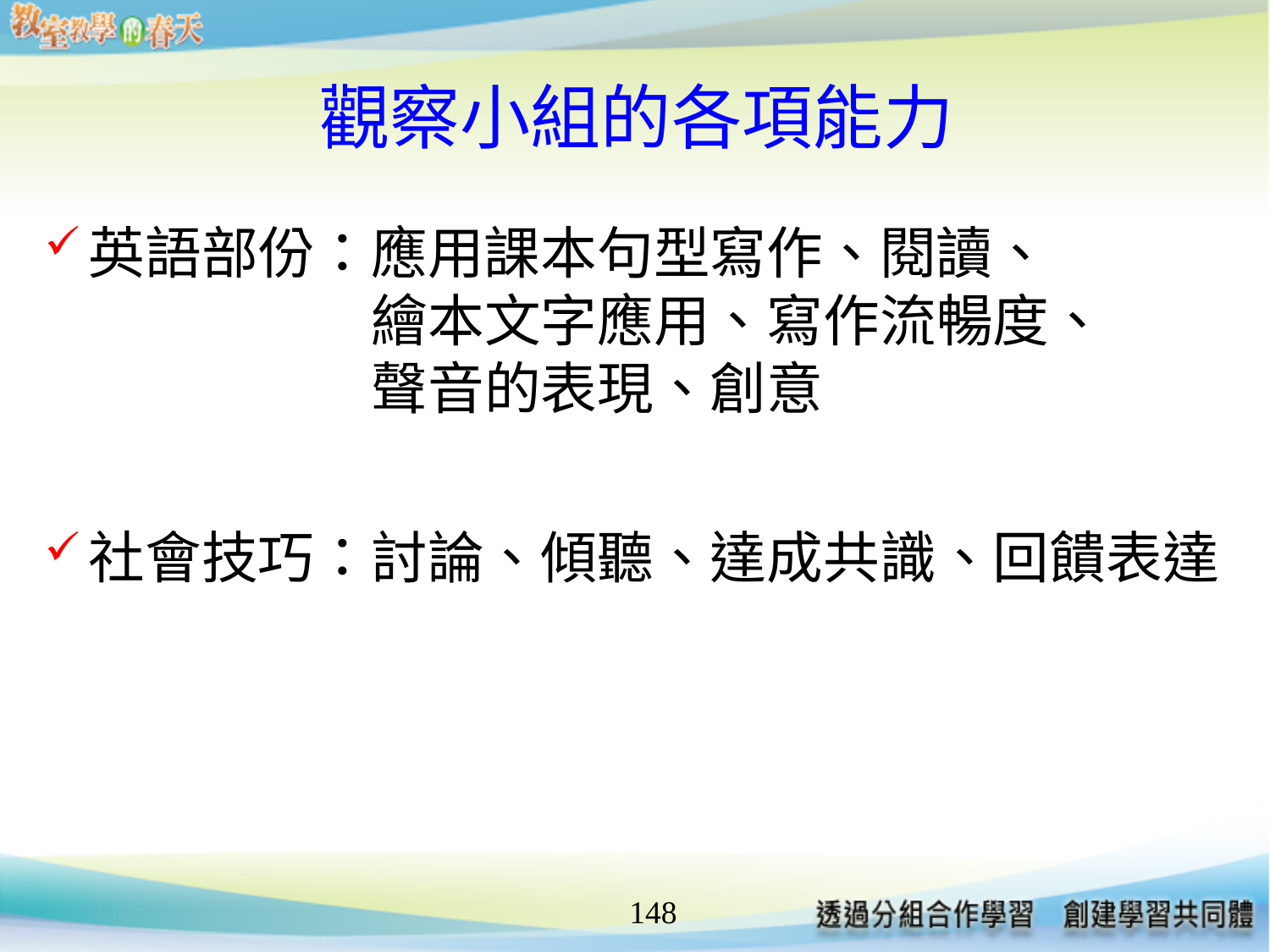

# 觀察小組的各項能力
英語部份：應用課本句型寫作、閱讀、
　　　　　繪本文字應用、寫作流暢度、
　　　　　聲音的表現、創意

社會技巧：討論、傾聽、達成共識、回饋表達

148